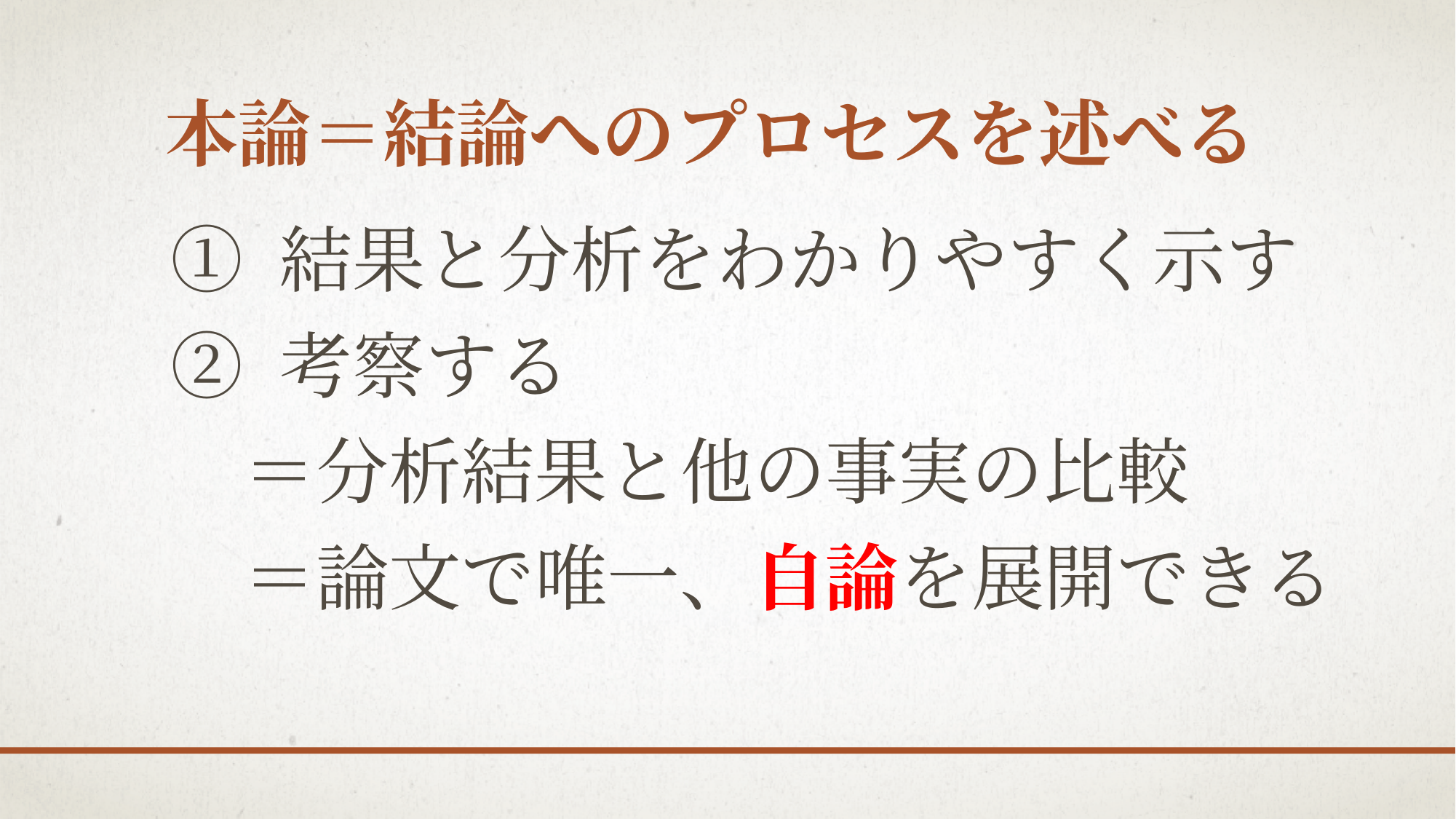

# 本論＝結論へのプロセスを述べる
① 結果と分析をわかりやすく示す
② 考察する
　＝分析結果と他の事実の比較
　＝論文で唯一、自論を展開できる